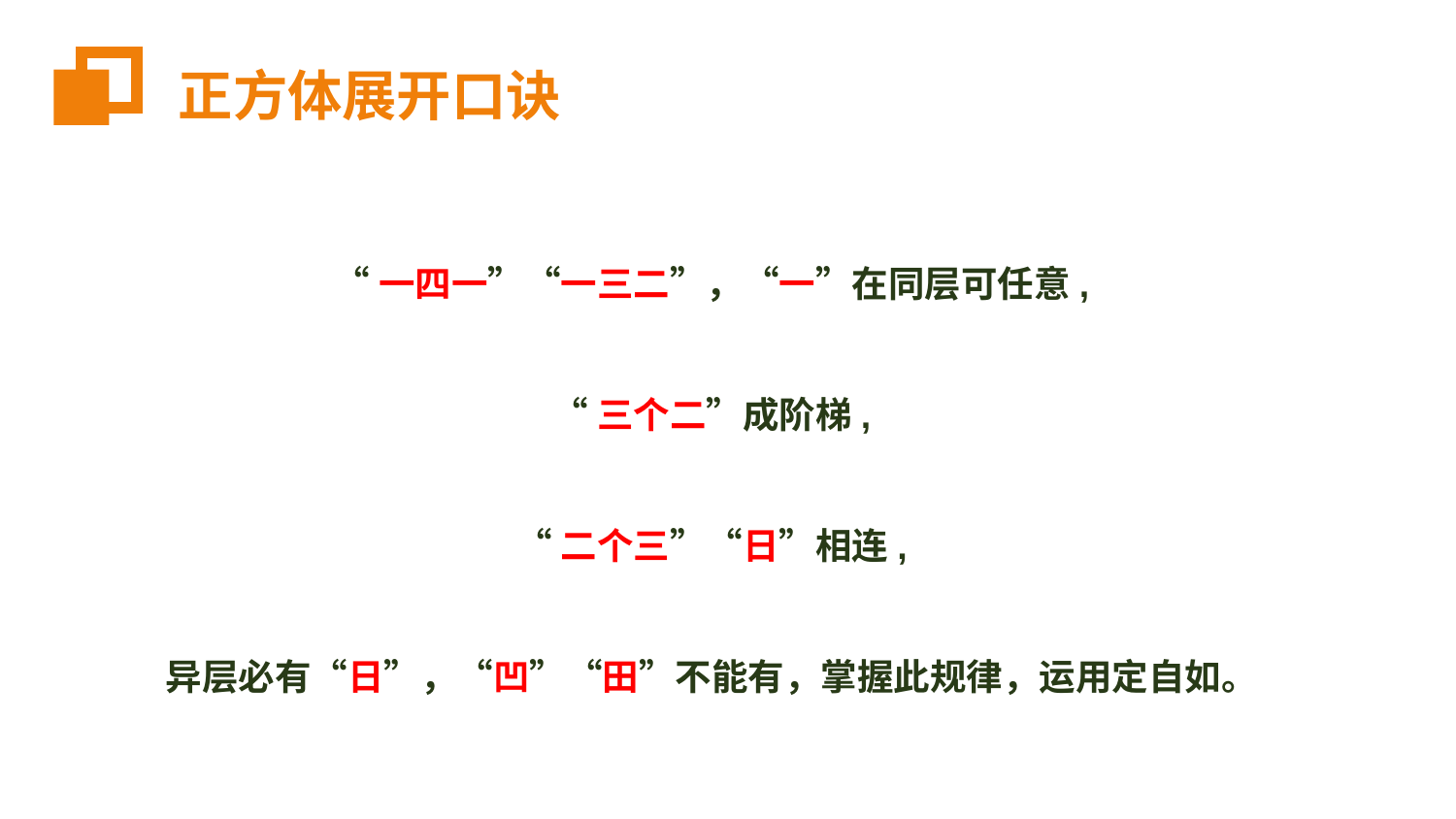

正方体展开口诀
“一四一”“一三二”，“一”在同层可任意,
“三个二”成阶梯,
“二个三”“日”相连,
异层必有“日”，“凹”“田”不能有，掌握此规律，运用定自如。